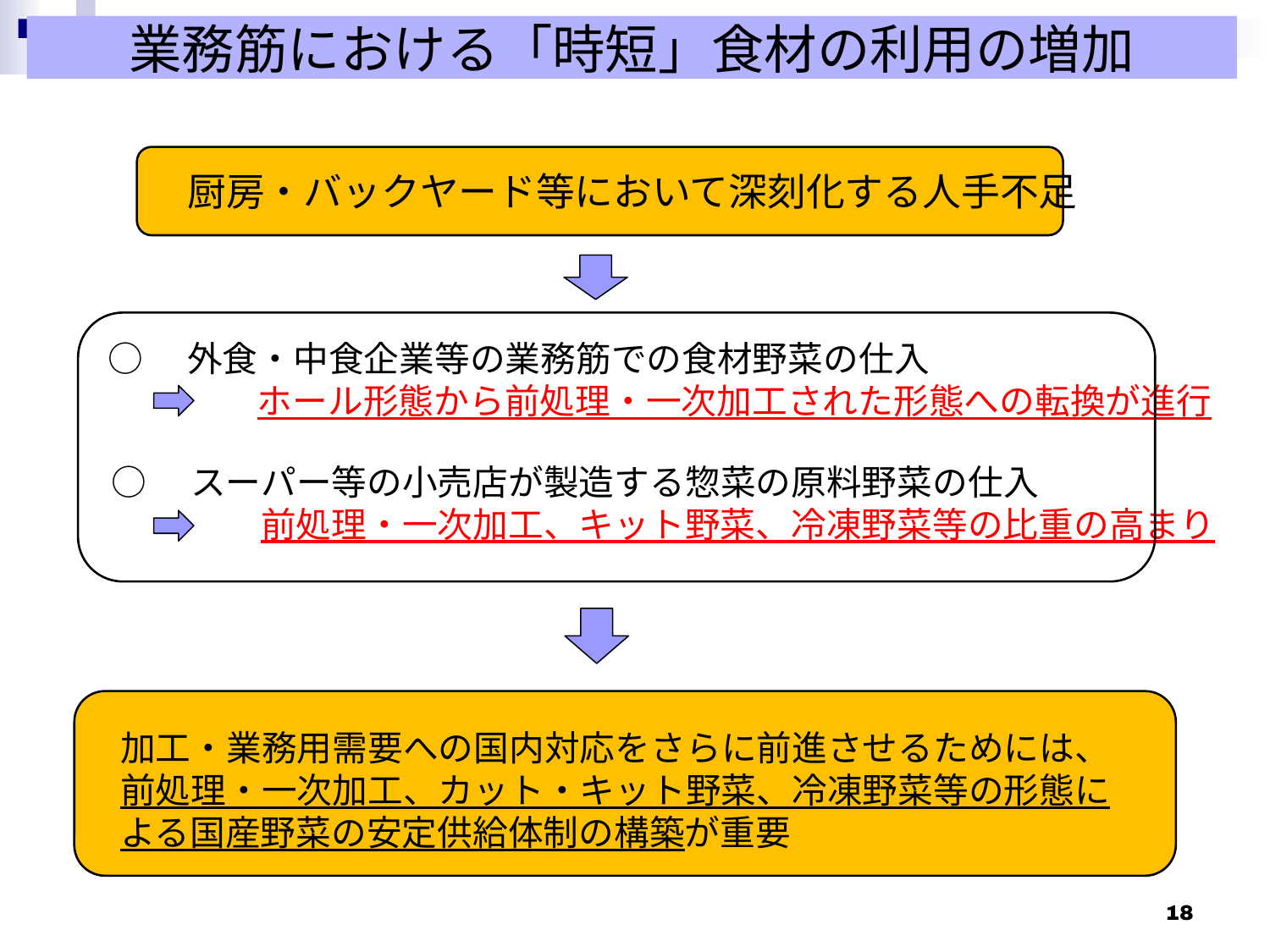

業務筋における「時短」食材の利用の増加

厨房・バックヤード等において深刻化する人手不足

○　外食・中食企業等の業務筋での食材野菜の仕入
　　　　 ホール形態から前処理・一次加工された形態への転換が進行

○　スーパー等の小売店が製造する惣菜の原料野菜の仕入
　　　　 前処理・一次加工、キット野菜、冷凍野菜等の比重の高まり

加工・業務用需要への国内対応をさらに前進させるためには、前処理・一次加工、カット・キット野菜、冷凍野菜等の形態による国産野菜の安定供給体制の構築が重要
18